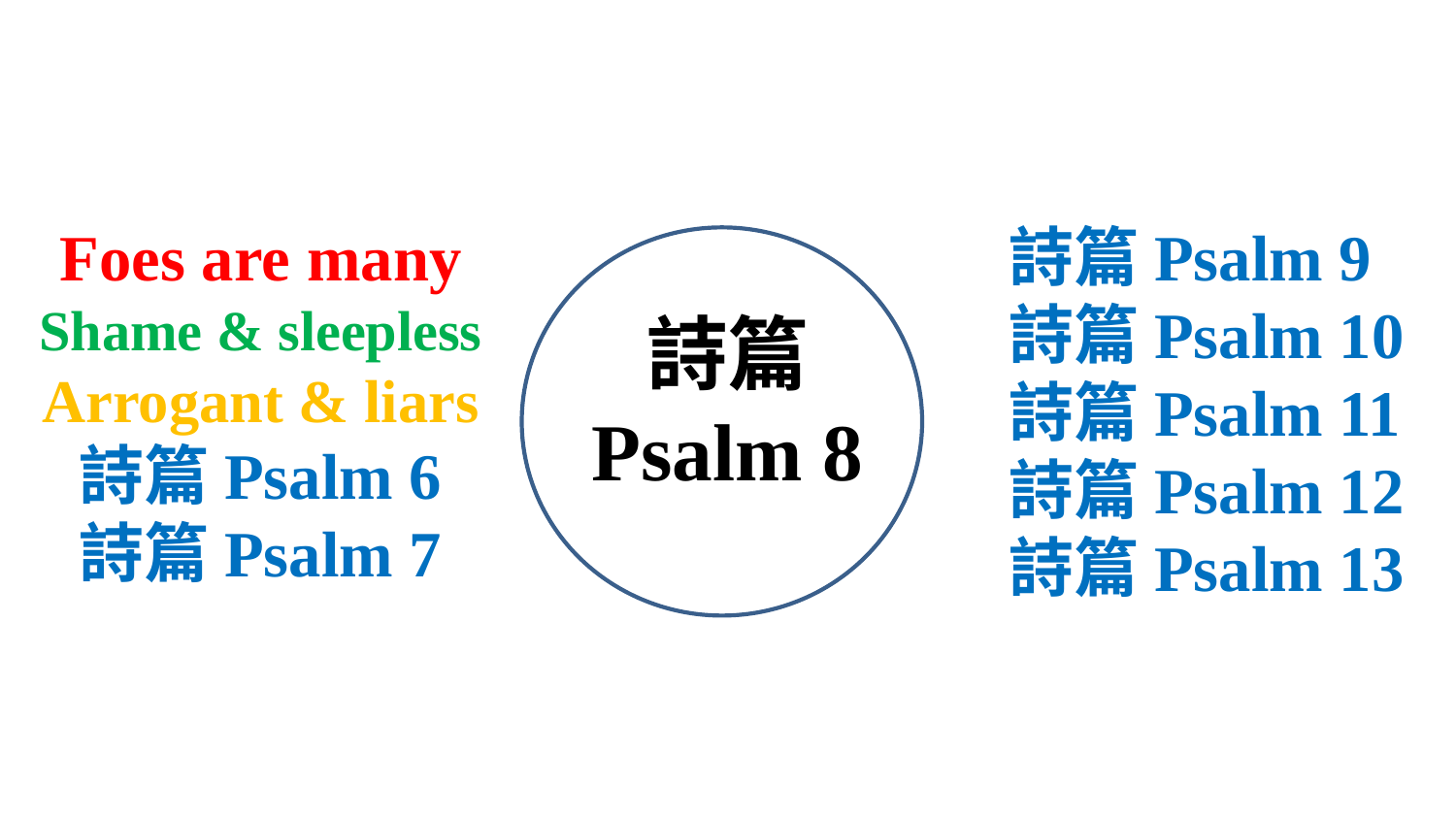

詩篇Psalm 9
詩篇Psalm 10
詩篇Psalm 11
詩篇Psalm 12
詩篇Psalm 13
Foes are many
Shame & sleepless
Arrogant & liars
詩篇Psalm 6
詩篇Psalm 7

詩篇
Psalm 8